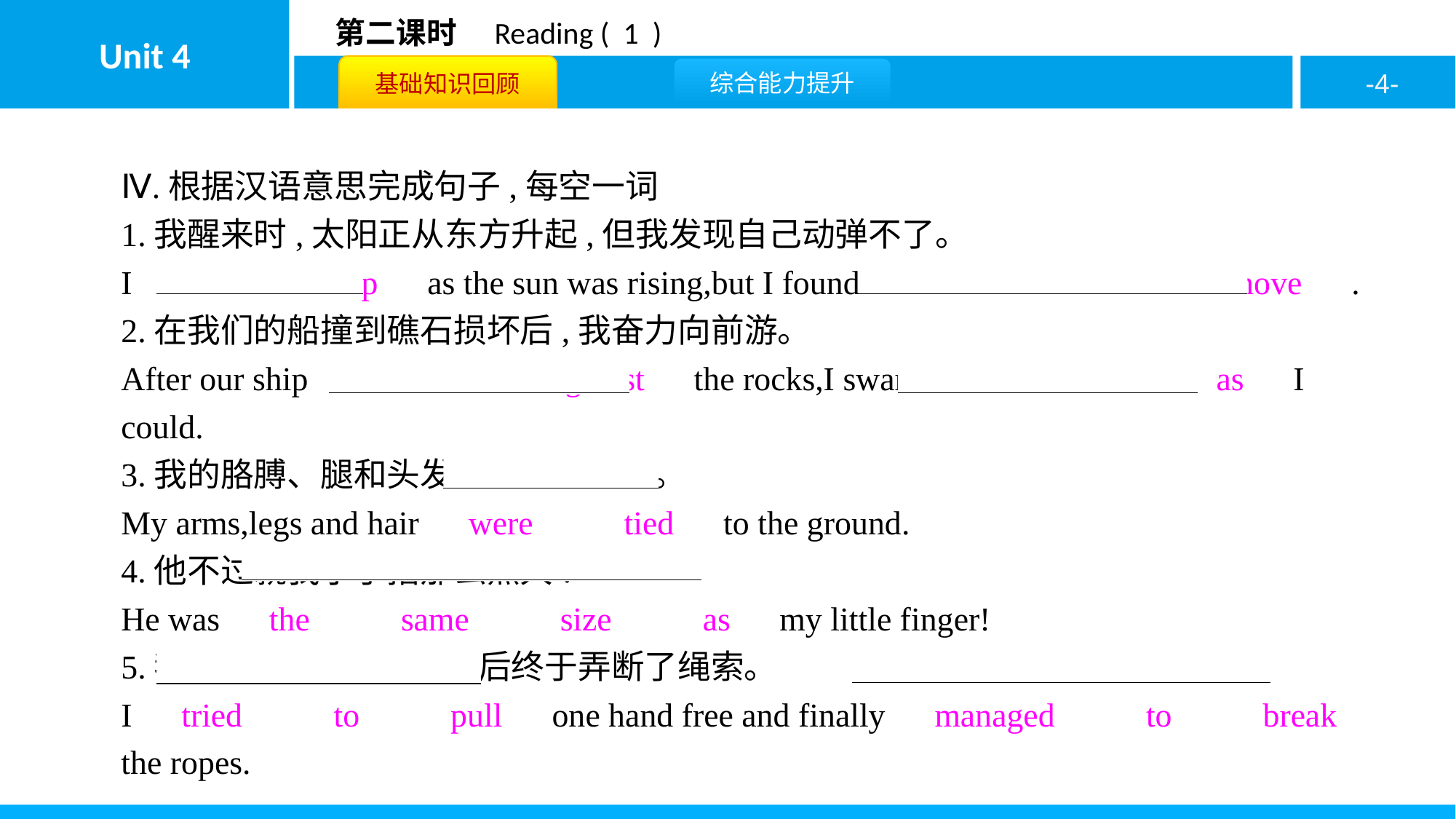

Ⅳ.根据汉语意思完成句子,每空一词
1.我醒来时,太阳正从东方升起,但我发现自己动弹不了。
I　woke　 　up　as the sun was rising,but I found I　could　 　not　 　move　.
2.在我们的船撞到礁石损坏后,我奋力向前游。
After our ship　crashed　 　against　the rocks,I swam　as　 　far　 　as　I could.
3.我的胳膊、腿和头发都被拴在地上。
My arms,legs and hair　were　 　tied　to the ground.
4.他不过就我小手指那么点大!
He was　the　 　same　 　size　 　as　my little finger!
5.我试着挣脱一只手,最后终于弄断了绳索。
I　tried　 　to　 　pull　one hand free and finally　managed　 　to　 　break　the ropes.